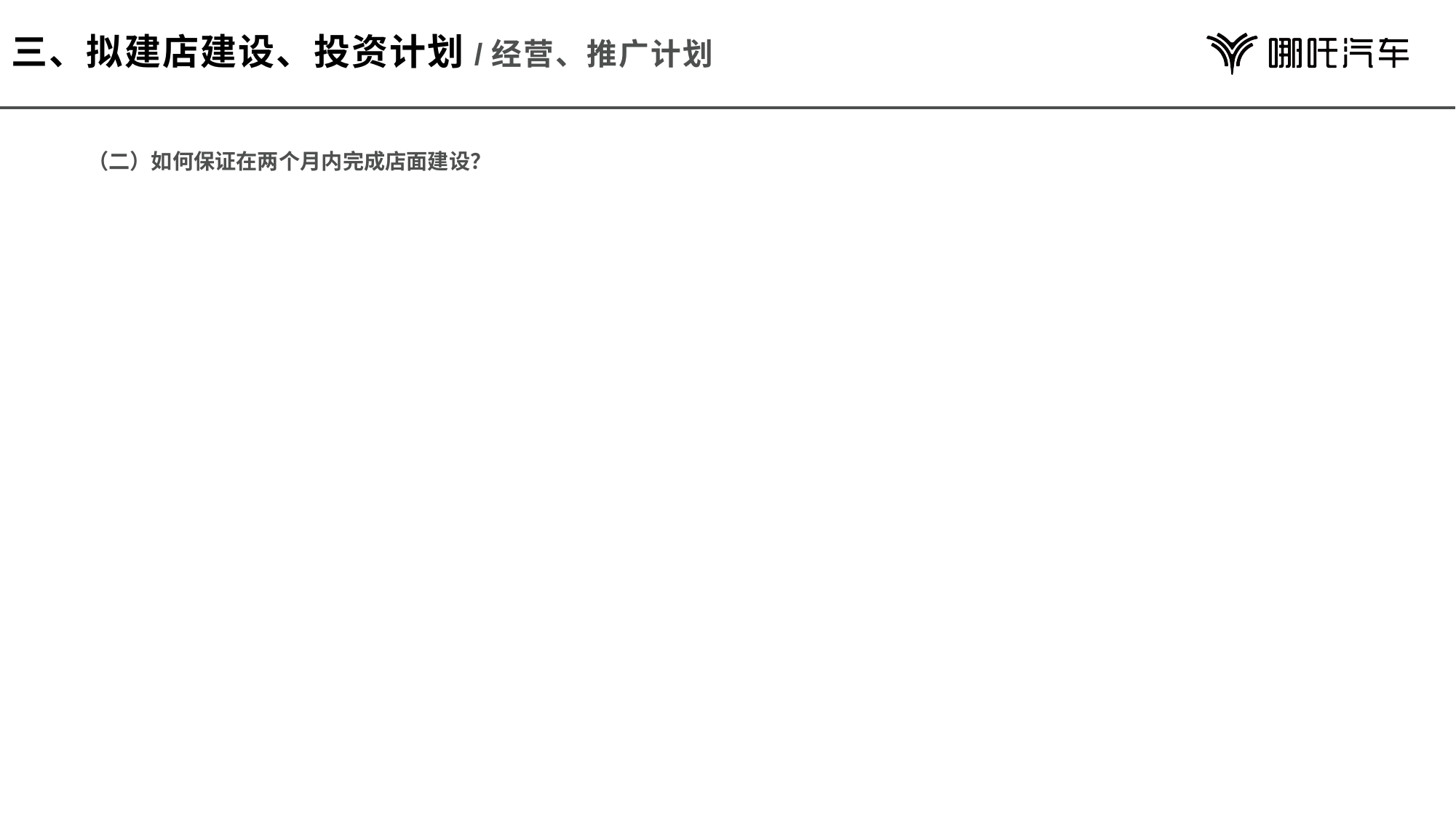

# 三、拟建店建设、投资计划/经营、推广计划
（二）如何保证在两个月内完成店面建设？